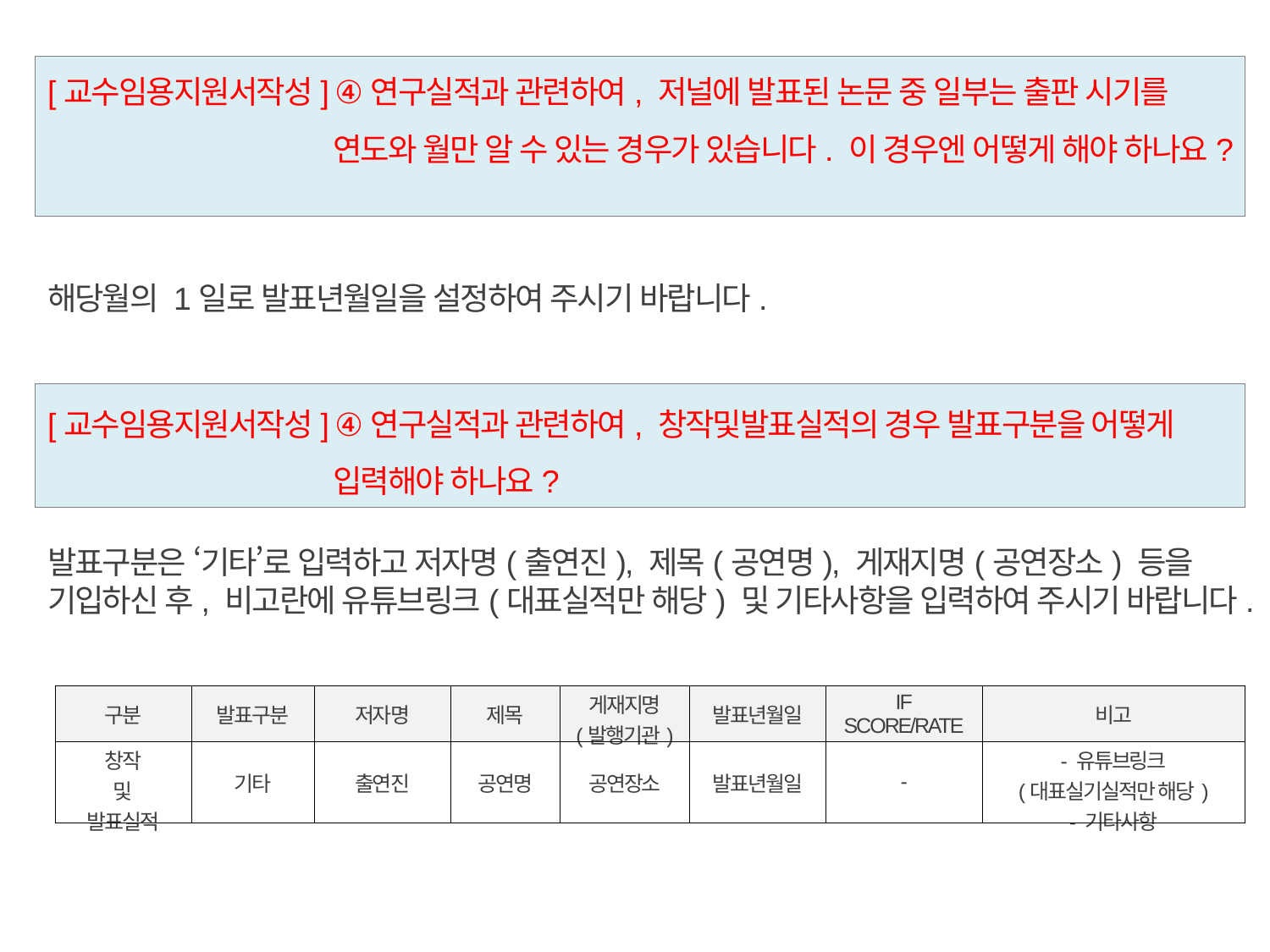

[교수임용지원서작성] ④연구실적과 관련하여, 저널에 발표된 논문 중 일부는 출판 시기를 연도와 월만 알 수 있는 경우가 있습니다. 이 경우엔 어떻게 해야 하나요?

해당월의 1일로 발표년월일을 설정하여 주시기 바랍니다.
[교수임용지원서작성] ④연구실적과 관련하여, 창작및발표실적의 경우 발표구분을 어떻게 입력해야 하나요?

발표구분은 ‘기타’로 입력하고 저자명(출연진), 제목(공연명), 게재지명(공연장소) 등을 기입하신 후, 비고란에 유튜브링크(대표실적만 해당) 및 기타사항을 입력하여 주시기 바랍니다.
| 구분 | 발표구분 | 저자명 | 제목 | 게재지명 (발행기관) | 발표년월일 | IF SCORE/RATE | 비고 |
| --- | --- | --- | --- | --- | --- | --- | --- |
| 창작 및 발표실적 | 기타 | 출연진 | 공연명 | 공연장소 | 발표년월일 | - | - 유튜브링크 (대표실기실적만 해당) - 기타사항 |